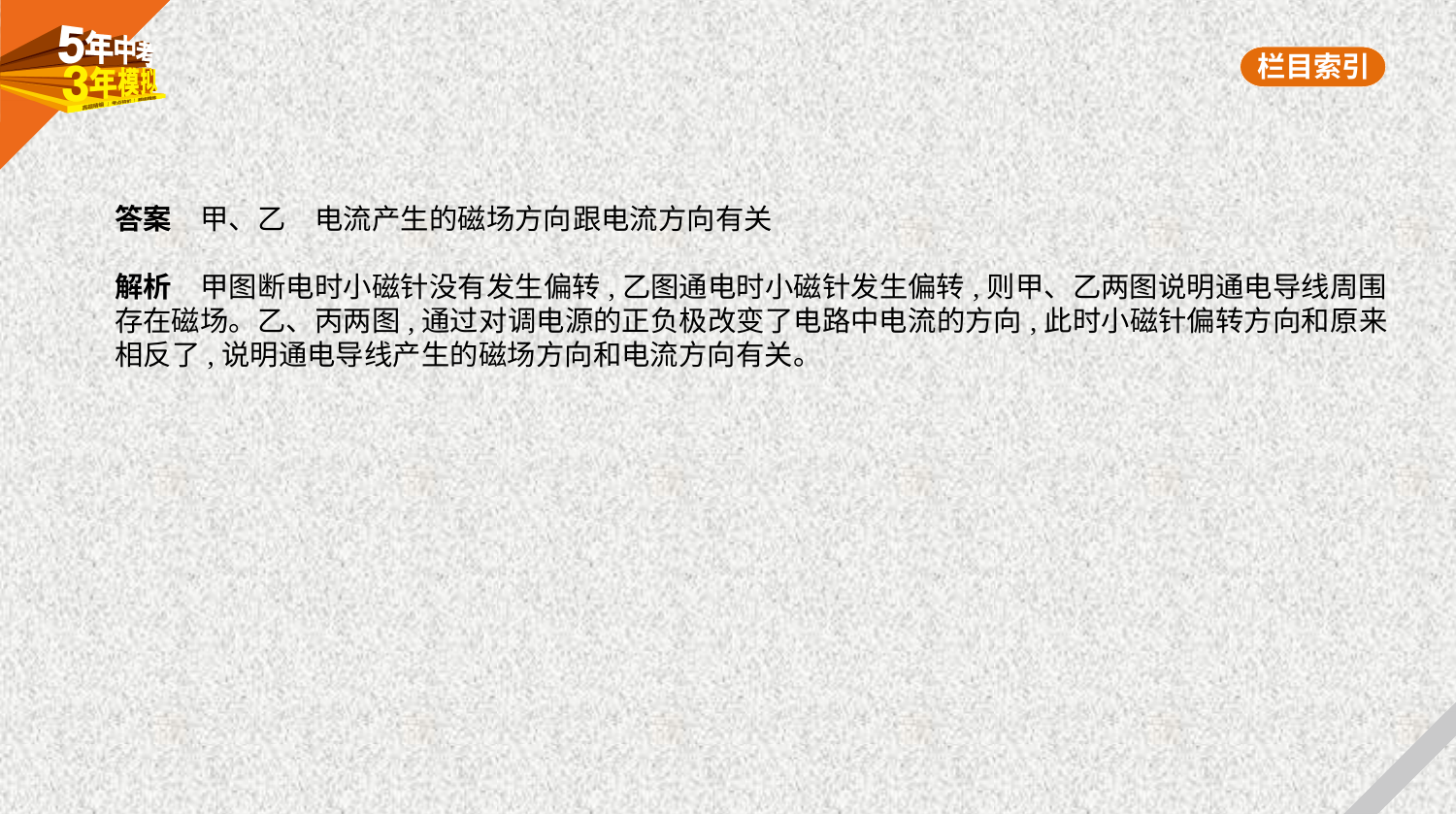

答案　甲、乙　电流产生的磁场方向跟电流方向有关
解析　甲图断电时小磁针没有发生偏转,乙图通电时小磁针发生偏转,则甲、乙两图说明通电导线周围
存在磁场。乙、丙两图,通过对调电源的正负极改变了电路中电流的方向,此时小磁针偏转方向和原来
相反了,说明通电导线产生的磁场方向和电流方向有关。